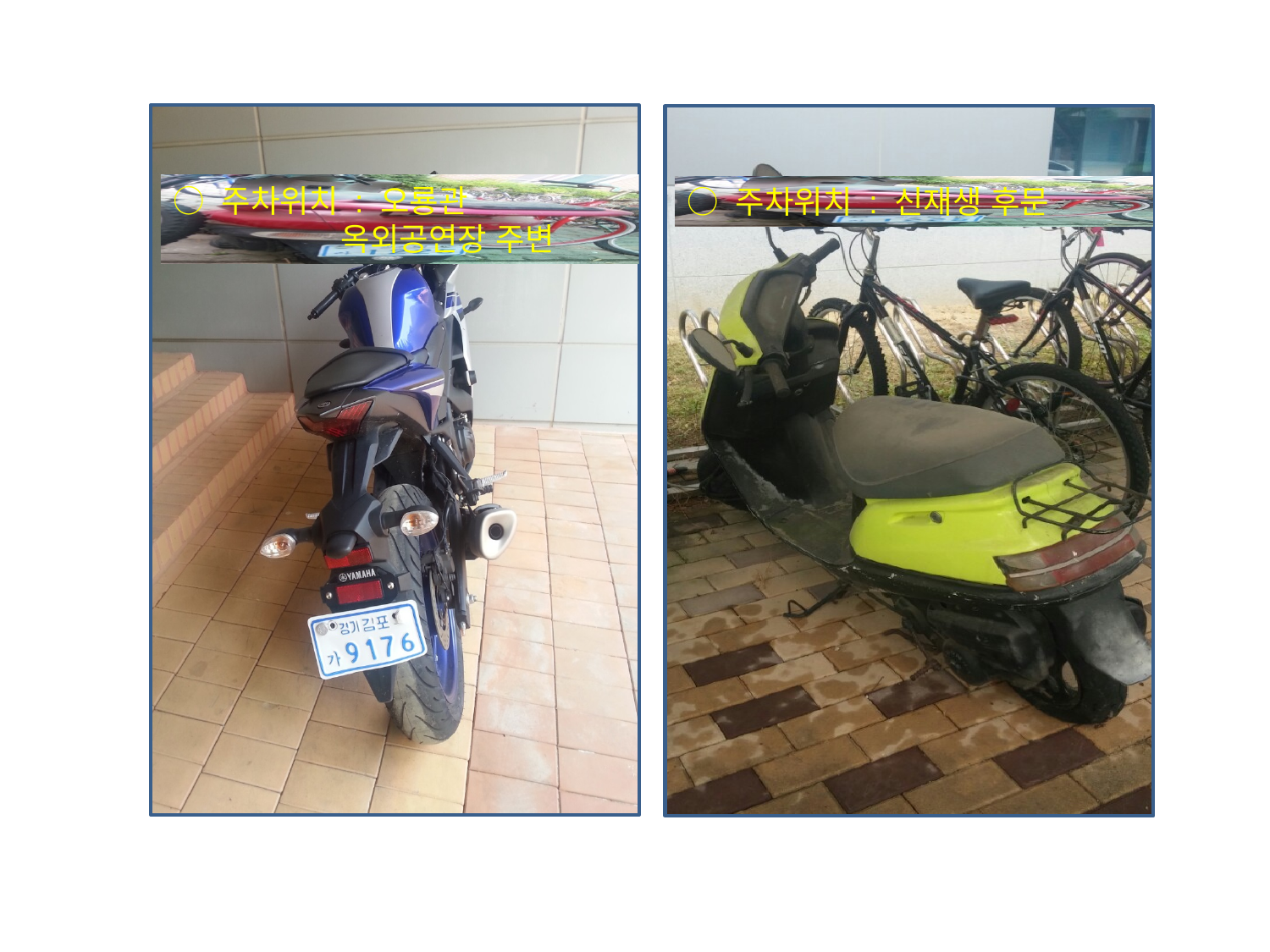

○ 주차위치 : 오룡관
                  옥외공연장 주변
○ 주차위치 : 신재생 후문